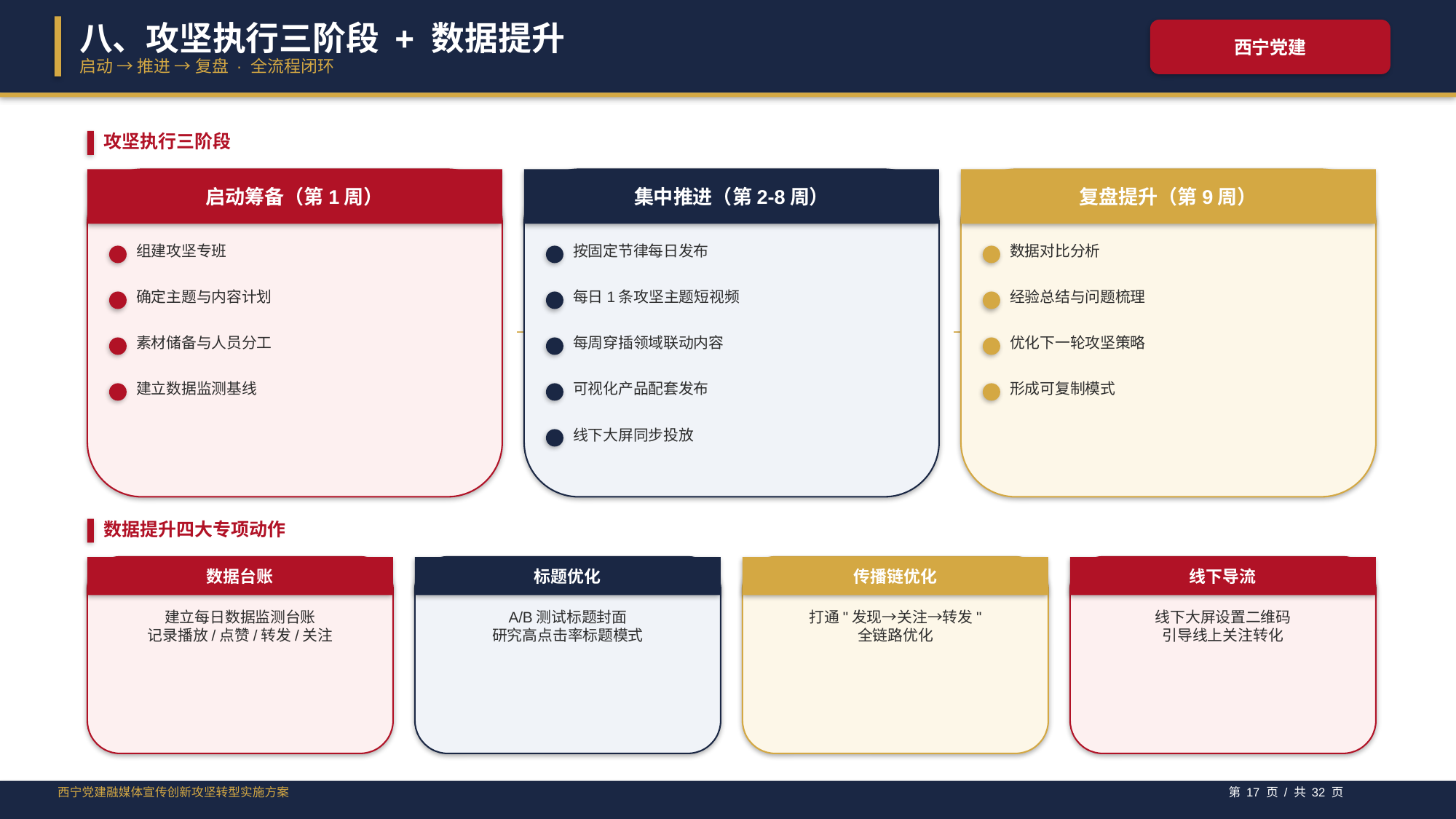

八、攻坚执行三阶段 + 数据提升

西宁党建
启动 → 推进 → 复盘 · 全流程闭环

攻坚执行三阶段

启动筹备（第1周）

集中推进（第2-8周）

复盘提升（第9周）
组建攻坚专班
按固定节律每日发布
数据对比分析

确定主题与内容计划
每日1条攻坚主题短视频
经验总结与问题梳理

→
→
素材储备与人员分工
每周穿插领域联动内容
优化下一轮攻坚策略

建立数据监测基线
可视化产品配套发布
形成可复制模式

线下大屏同步投放

数据提升四大专项动作

数据台账

标题优化

传播链优化

线下导流
建立每日数据监测台账
记录播放/点赞/转发/关注
A/B测试标题封面
研究高点击率标题模式
打通"发现→关注→转发"
全链路优化
线下大屏设置二维码
引导线上关注转化

西宁党建融媒体宣传创新攻坚转型实施方案
第 17 页 / 共 32 页